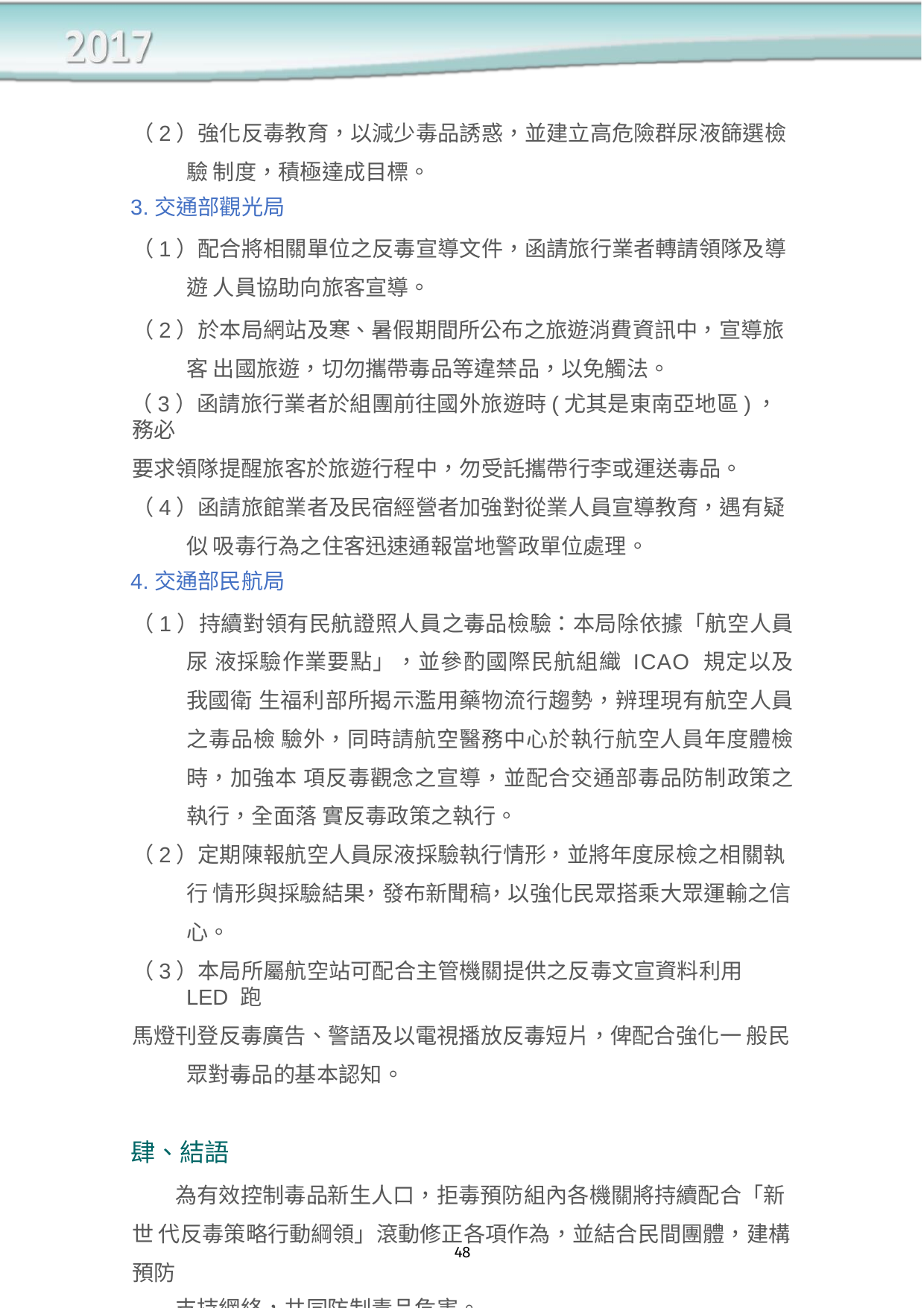

（2）強化反毒教育，以減少毒品誘惑，並建立高危險群尿液篩選檢驗 制度，積極達成目標。
3.交通部觀光局
（1）配合將相關單位之反毒宣導文件，函請旅行業者轉請領隊及導遊 人員協助向旅客宣導。
（2）於本局網站及寒、暑假期間所公布之旅遊消費資訊中，宣導旅客 出國旅遊，切勿攜帶毒品等違禁品，以免觸法。
（3）函請旅行業者於組團前往國外旅遊時(尤其是東南亞地區)，務必
要求領隊提醒旅客於旅遊行程中，勿受託攜帶行李或運送毒品。
（4）函請旅館業者及民宿經營者加強對從業人員宣導教育，遇有疑似 吸毒行為之住客迅速通報當地警政單位處理。
4.交通部民航局
（1）持續對領有民航證照人員之毒品檢驗：本局除依據「航空人員尿 液採驗作業要點」，並參酌國際民航組織 ICAO 規定以及我國衛 生福利部所揭示濫用藥物流行趨勢，辨理現有航空人員之毒品檢 驗外，同時請航空醫務中心於執行航空人員年度體檢時，加強本 項反毒觀念之宣導，並配合交通部毒品防制政策之執行，全面落 實反毒政策之執行。
（2）定期陳報航空人員尿液採驗執行情形，並將年度尿檢之相關執行 情形與採驗結果，發布新聞稿，以強化民眾搭乘大眾運輸之信心。
（3）本局所屬航空站可配合主管機關提供之反毒文宣資料利用 LED 跑
馬燈刊登反毒廣告、警語及以電視播放反毒短片，俾配合強化一 般民眾對毒品的基本認知。

肆、結語
為有效控制毒品新生人口，拒毒預防組內各機關將持續配合「新世 代反毒策略行動綱領」滾動修正各項作為，並結合民間團體，建構預防
支持網絡，共同防制毒品危害。
48